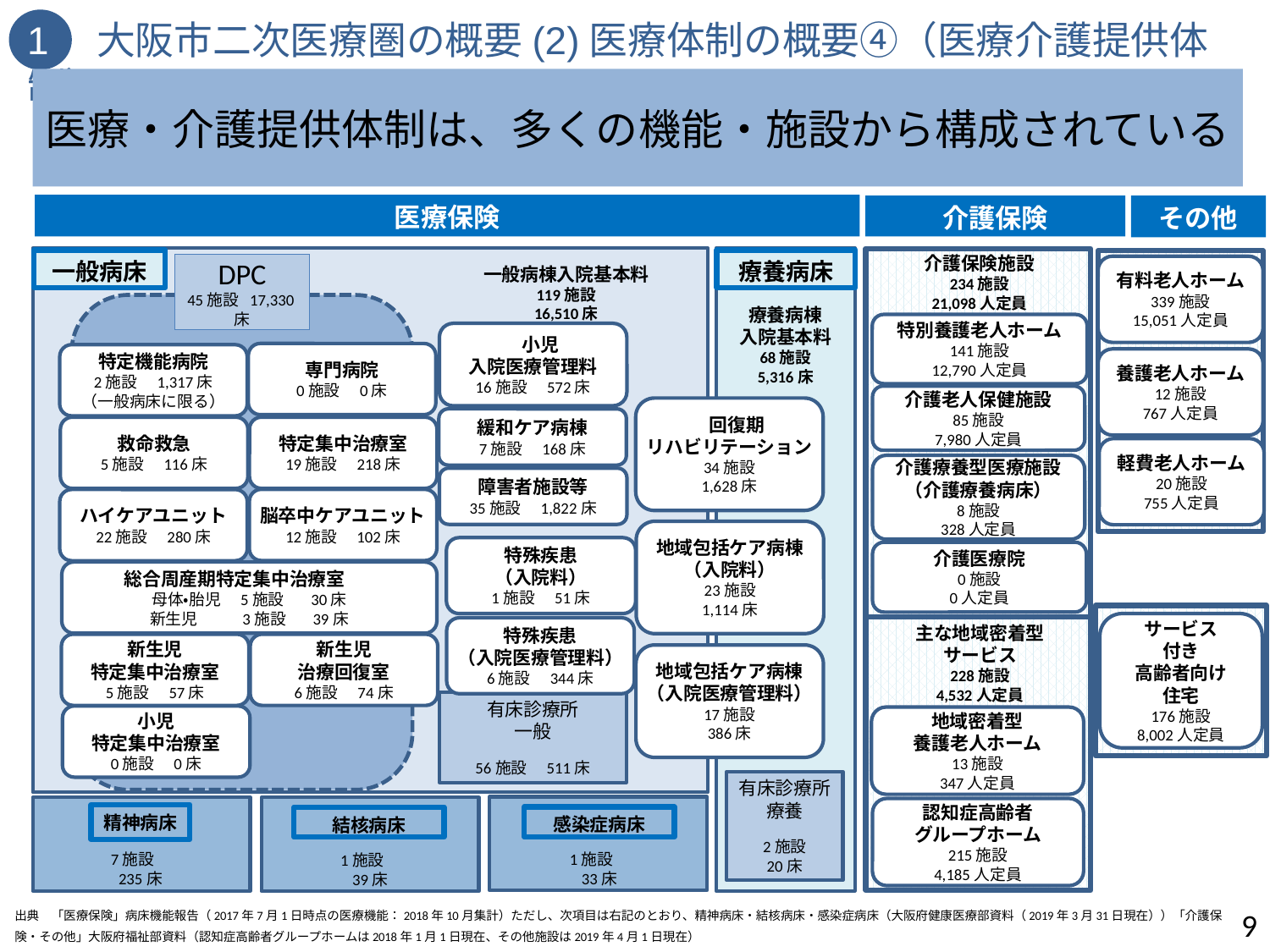

1　大阪市二次医療圏の概要(2)医療体制の概要④（医療介護提供体制）
医療・介護提供体制は、多くの機能・施設から構成されている
医療保険
その他
介護保険
介護保険施設
234施設
21,098人定員

特別養護老人ホーム
141施設
12,790人定員
介護老人保健施設
85施設
7,980人定員
介護療養型医療施設
（介護療養病床）
8施設
328人定員
主な地域密着型サービス
228施設
4,532人定員

地域密着型
養護老人ホーム
13施設
347人定員
認知症高齢者
グループホーム
215施設
4,185人定員

一般病床
療養病床
DPC
45施設  17,330床

一般病棟入院基本料
119施設
16,510床
療養病棟
入院基本料
68施設
5,316床
　小児
入院医療管理料
16施設　572床
   回復期
リハビリテーション
34施設
1,628床
緩和ケア病棟
7施設　168床
障害者施設等
35施設　1,822床
地域包括ケア病棟
（入院料）
23施設
1,114床
地域包括ケア病棟
（入院医療管理料）
17施設
386床
有床診療所
一般

56施設　511床
有床診療所
療養

2施設
20床

感染症病床
1施設
33床

精神病床
7施設
235床

結核病床
1施設
39床

有料老人ホーム
339施設
15,051人定員
養護老人ホーム
12施設
767人定員
軽費老人ホーム
20施設
755人定員
専門病院
0施設　0床
特定機能病院
2施設　1,317床
（一般病床に限る）
救命救急
5施設　116床
特定集中治療室
19施設　218床
脳卒中ケアユニット
12施設　102床
ハイケアユニット
22施設　280床
総合周産期特定集中治療室
母体・胎児　5施設  　30床
新生児　       3施設　  39床
新生児
治療回復室
6施設　74床
新生児
特定集中治療室
5施設　57床
小児
特定集中治療室
0施設　0床
特殊疾患
（入院料）
1施設　51床
介護医療院
0施設
0人定員

サービス
付き
高齢者向け
住宅
176施設
8,002人定員
特殊疾患
（入院医療管理料）
6施設　344床
出典　「医療保険」病床機能報告（2017年7月1日時点の医療機能：2018年10月集計）ただし、次項目は右記のとおり、精神病床・結核病床・感染症病床（大阪府健康医療部資料（2019年3月31日現在））「介護保険・その他」大阪府福祉部資料（認知症高齢者グループホームは2018年1月1日現在、その他施設は2019年4月1日現在）
9